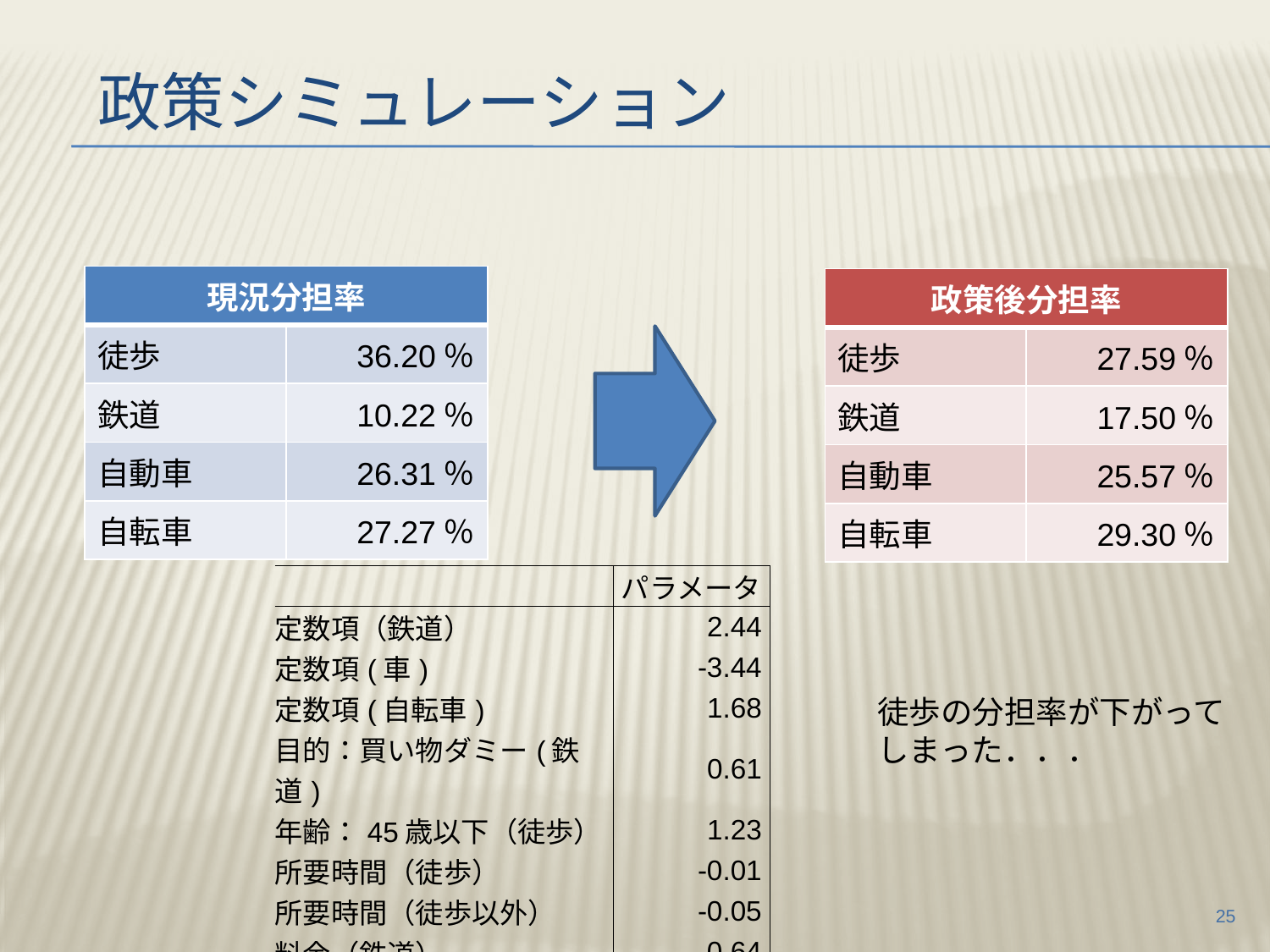

# 政策シミュレーション
| 現況分担率 |  |
| --- | --- |
| 徒歩 | 36.20％ |
| 鉄道 | 10.22％ |
| 自動車 | 26.31％ |
| 自転車 | 27.27％ |
| 政策後分担率 |  |
| --- | --- |
| 徒歩 | 27.59％ |
| 鉄道 | 17.50％ |
| 自動車 | 25.57％ |
| 自転車 | 29.30％ |

|  | パラメータ |  |
| --- | --- | --- |
| 定数項（鉄道） | 2.44 |  |
| 定数項(車) | -3.44 |  |
| 定数項(自転車) | 1.68 |  |
| 目的：買い物ダミー(鉄道) | 0.61 |  |
| 年齢：45歳以下（徒歩） | 1.23 |  |
| 所要時間（徒歩） | -0.01 |  |
| 所要時間（徒歩以外） | -0.05 |  |
| 料金（鉄道） | -0.64 |  |
| 料金（車） | 1.52 |  |
徒歩の分担率が下がってしまった．．．
25